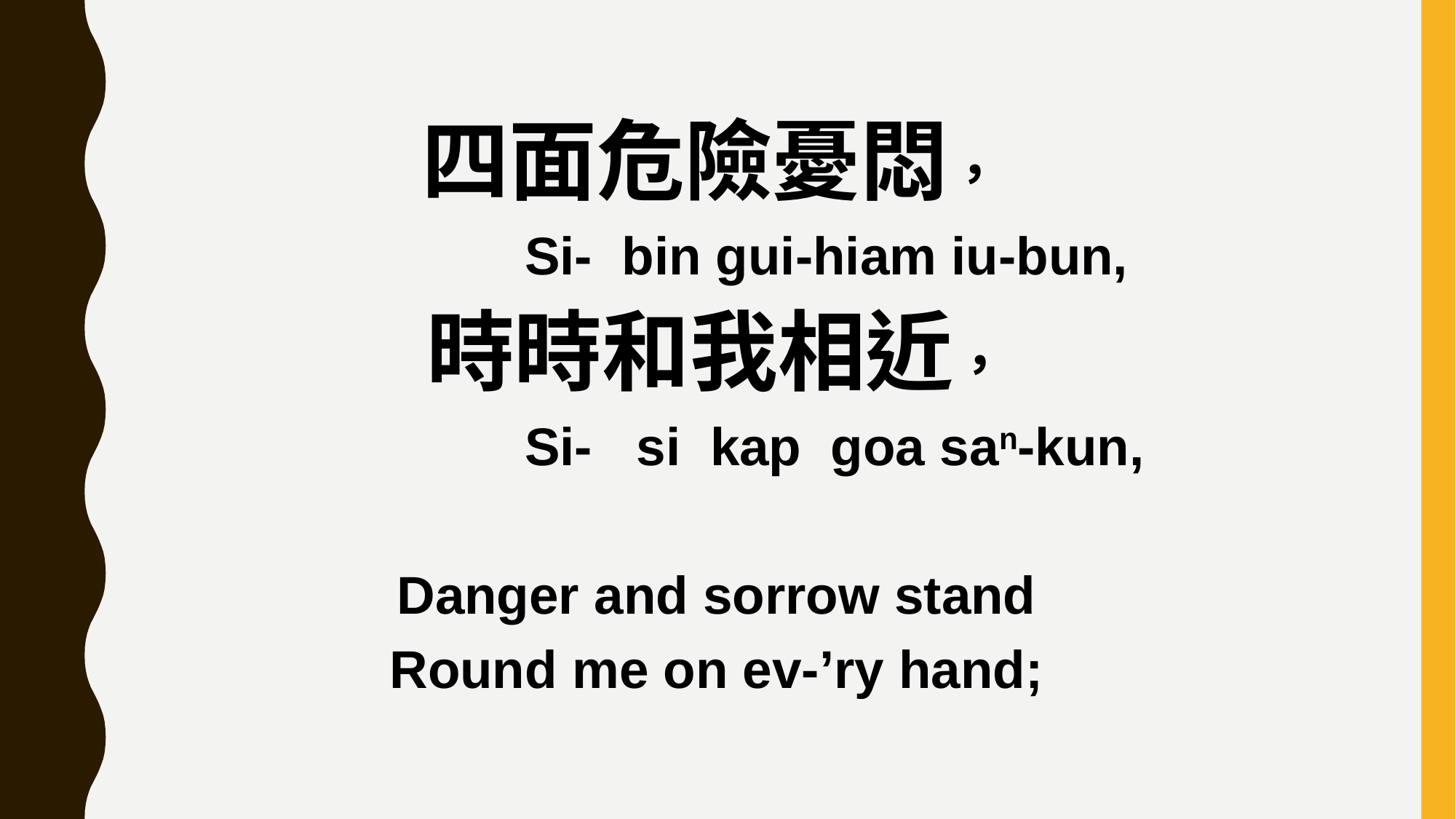

四面危險憂悶，
                        Si-  bin gui-hiam iu-bun,
時時和我相近，
                        Si-   si  kap  goa san-kun,

Danger and sorrow stand
Round me on ev-’ry hand;